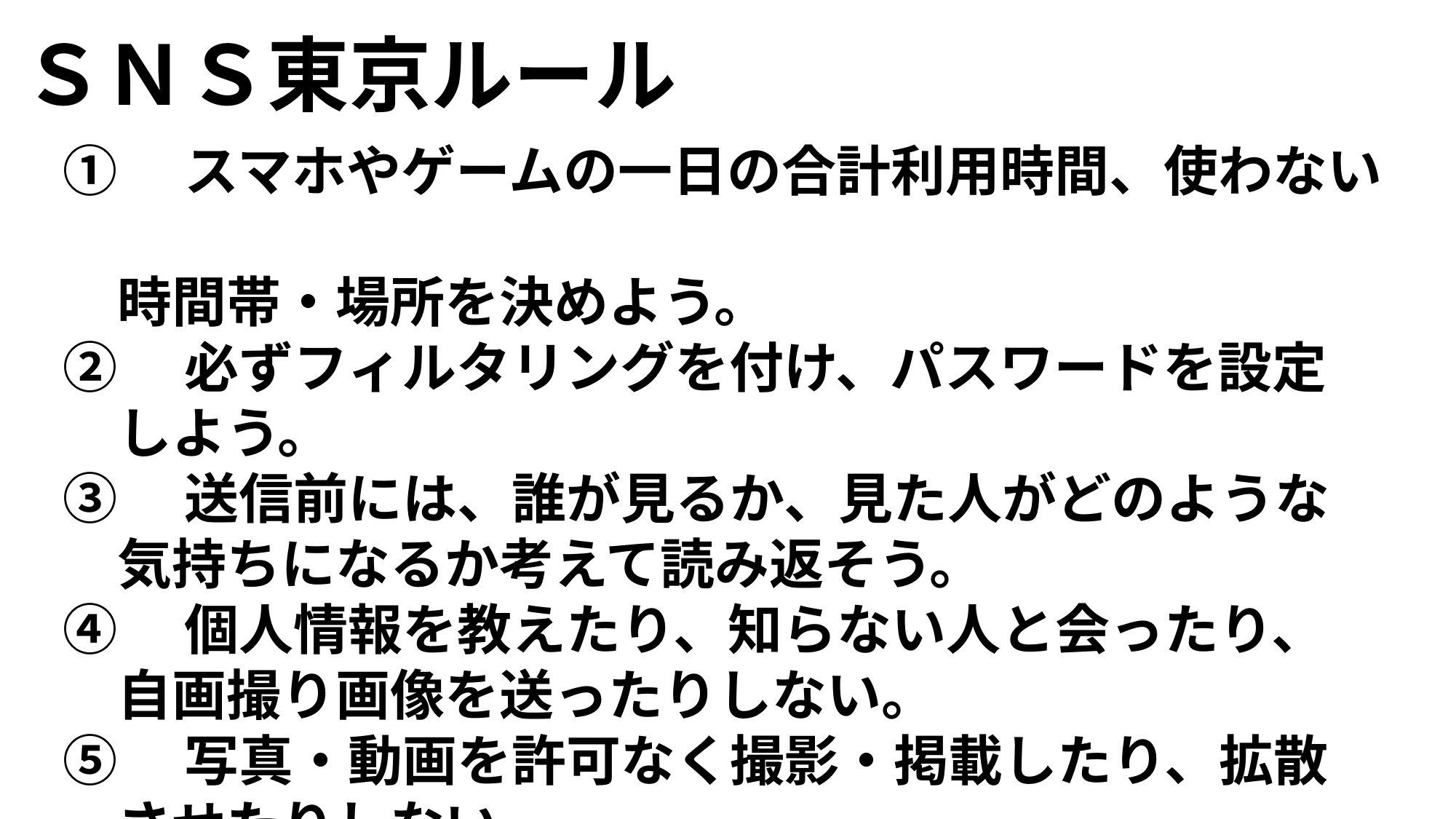

# ＳＮＳ東京ルール
①　スマホやゲームの一日の合計利用時間、使わない
　時間帯・場所を決めよう。
②　必ずフィルタリングを付け、パスワードを設定
　しよう。
③　送信前には、誰が見るか、見た人がどのような
　気持ちになるか考えて読み返そう。
④　個人情報を教えたり、知らない人と会ったり、
　自画撮り画像を送ったりしない。
⑤　写真・動画を許可なく撮影・掲載したり、拡散
　させたりしない。